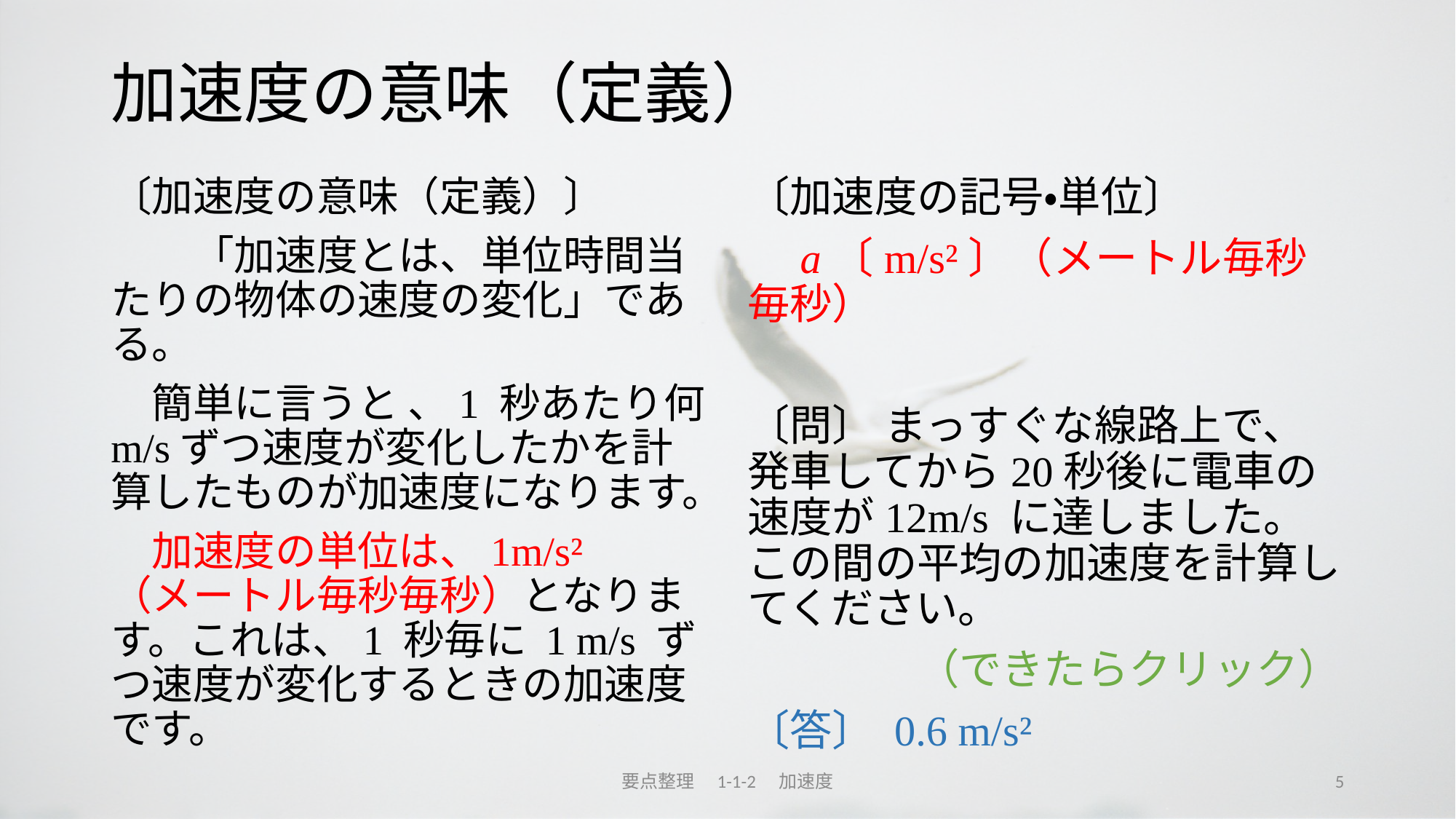

# 加速度の意味（定義）
〔加速度の意味（定義）〕
　　「加速度とは、単位時間当たりの物体の速度の変化」である。
　簡単に言うと 、1 秒あたり何m/sずつ速度が変化したかを計算したものが加速度になります。
　加速度の単位は、1m/s² （メートル毎秒毎秒）となります。これは、1 秒毎に 1 m/s ずつ速度が変化するときの加速度です。
〔加速度の記号・単位〕
　a〔m/s²〕（メートル毎秒毎秒）

〔問〕 まっすぐな線路上で、発車してから20秒後に電車の速度が12m/s に達しました。この間の平均の加速度を計算してください。
　　　　（できたらクリック）
〔答〕 0.6 m/s²
要点整理　1-1-2　加速度
5